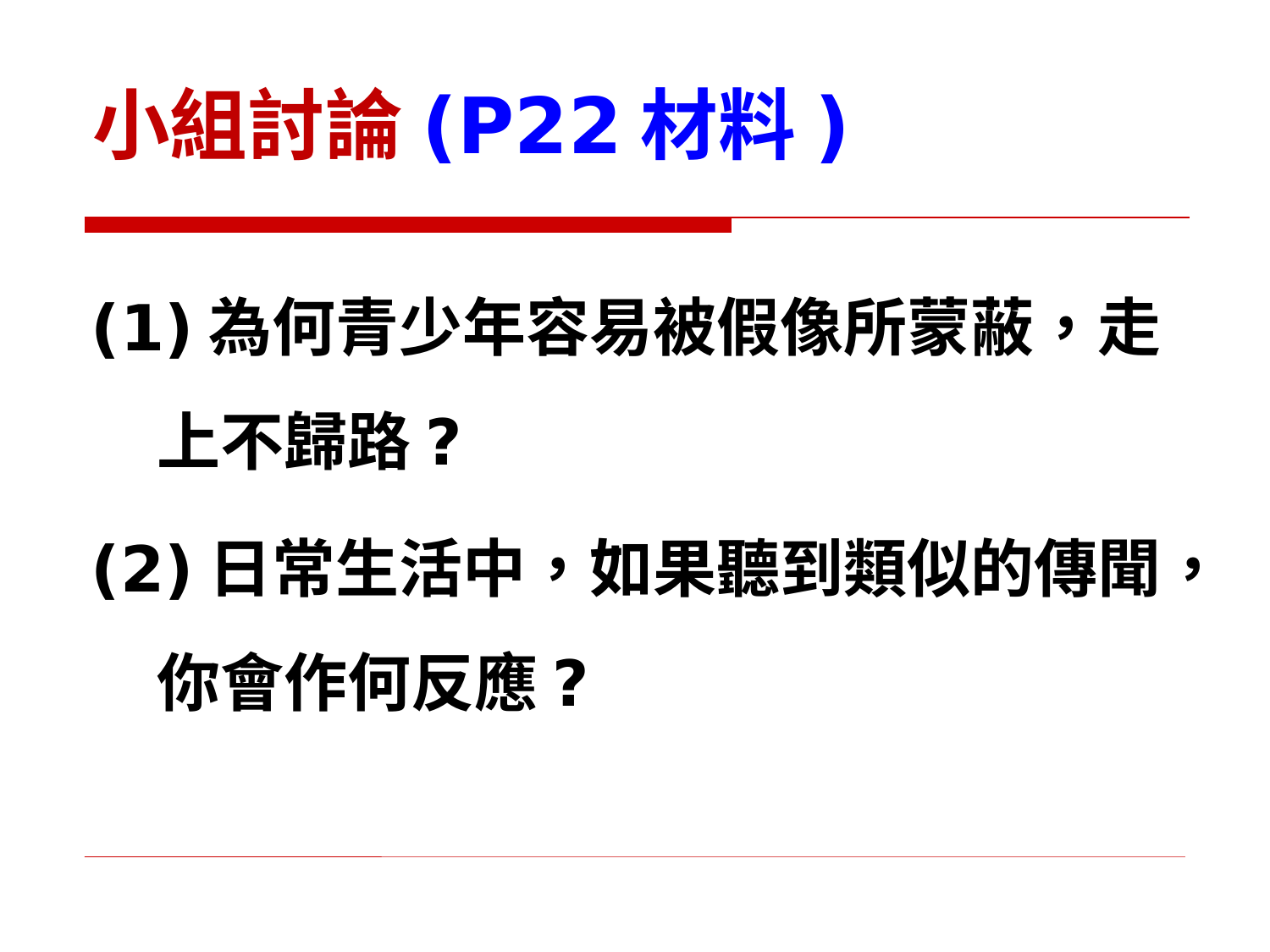

# 小組討論(P22材料)
(1)為何青少年容易被假像所蒙蔽，走上不歸路?
(2)日常生活中，如果聽到類似的傳聞，你會作何反應?